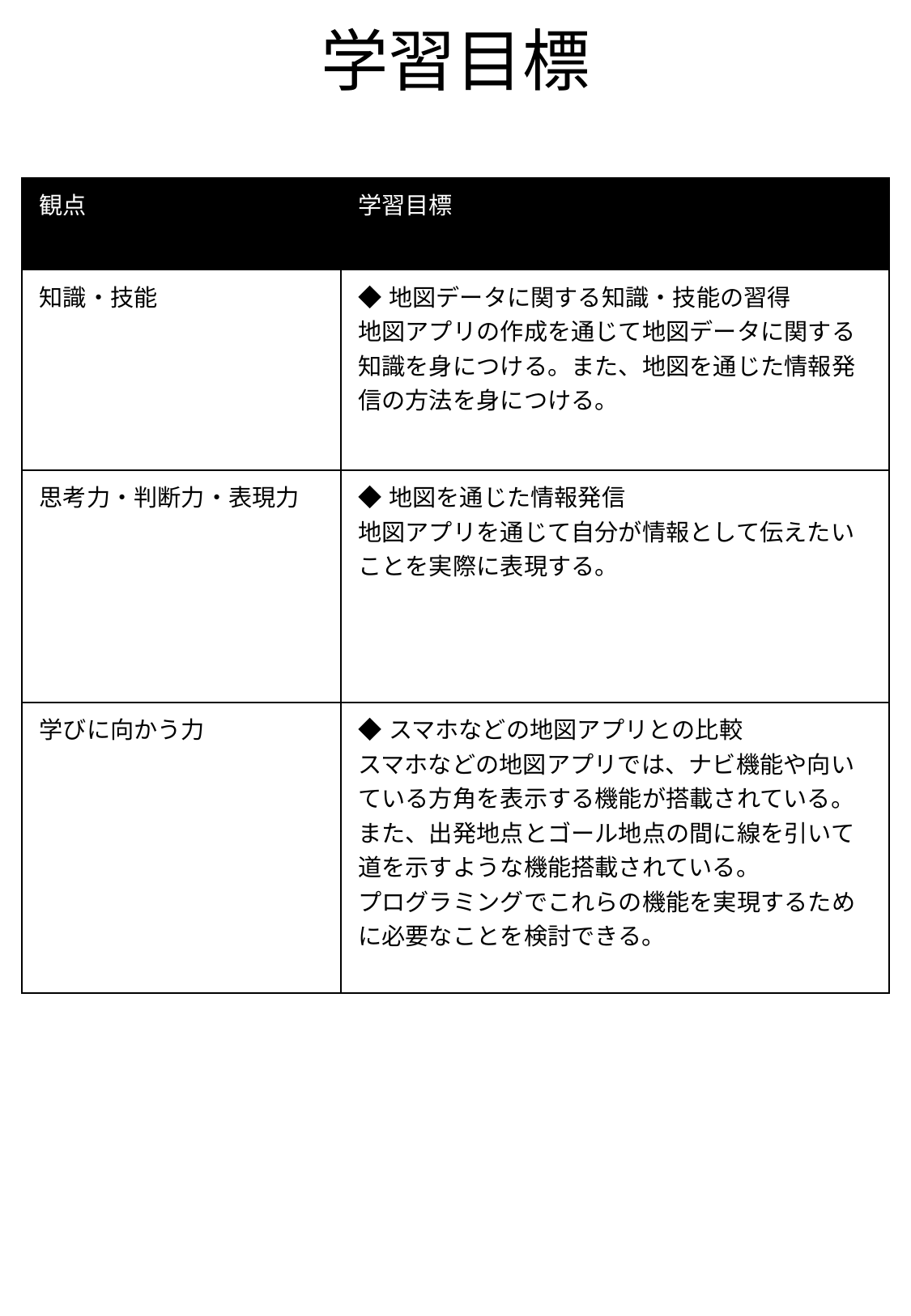

# 学習目標
| 観点 | 学習目標 |
| --- | --- |
| 知識・技能 | ◆地図データに関する知識・技能の習得 地図アプリの作成を通じて地図データに関する知識を身につける。また、地図を通じた情報発信の方法を身につける。 |
| 思考力・判断力・表現力 | ◆地図を通じた情報発信 地図アプリを通じて自分が情報として伝えたいことを実際に表現する。 |
| 学びに向かう力 | ◆スマホなどの地図アプリとの比較 スマホなどの地図アプリでは、ナビ機能や向いている方角を表示する機能が搭載されている。また、出発地点とゴール地点の間に線を引いて道を示すような機能搭載されている。 プログラミングでこれらの機能を実現するために必要なことを検討できる。 |